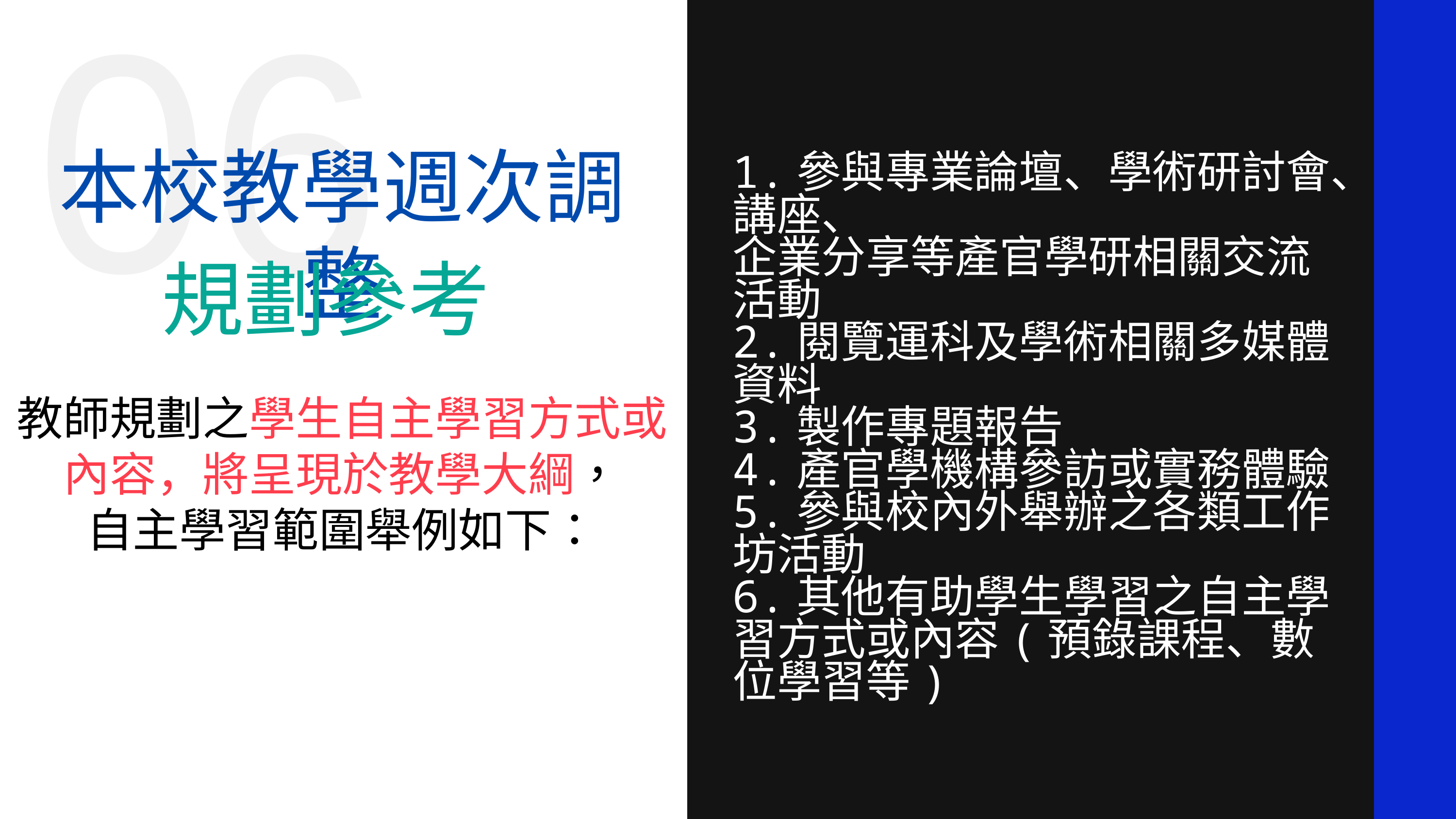

06

本校教學週次調整
1.參與專業論壇、學術研討會、講座、
企業分享等產官學研相關交流活動
2.閱覽運科及學術相關多媒體資料
3.製作專題報告
4.產官學機構參訪或實務體驗
5.參與校內外舉辦之各類工作坊活動
6.其他有助學生學習之自主學習方式或內容(預錄課程、數位學習等)
規劃參考
教師規劃之學生自主學習方式或
內容，將呈現於教學大綱，
自主學習範圍舉例如下：